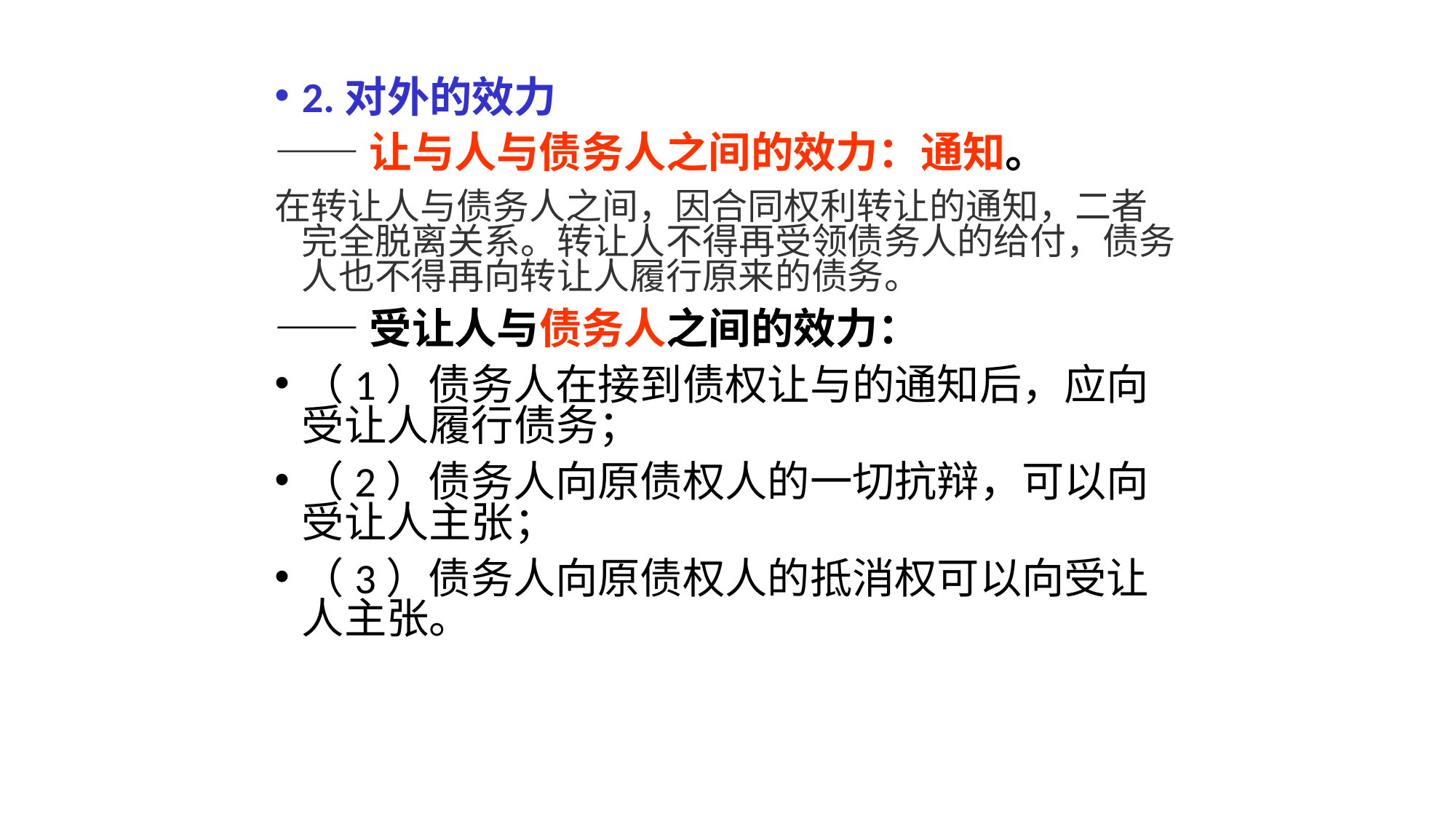

2.对外的效力
——让与人与债务人之间的效力：通知。
在转让人与债务人之间，因合同权利转让的通知，二者完全脱离关系。转让人不得再受领债务人的给付，债务人也不得再向转让人履行原来的债务。
——受让人与债务人之间的效力：
（1）债务人在接到债权让与的通知后，应向受让人履行债务；
（2）债务人向原债权人的一切抗辩，可以向受让人主张；
（3）债务人向原债权人的抵消权可以向受让人主张。